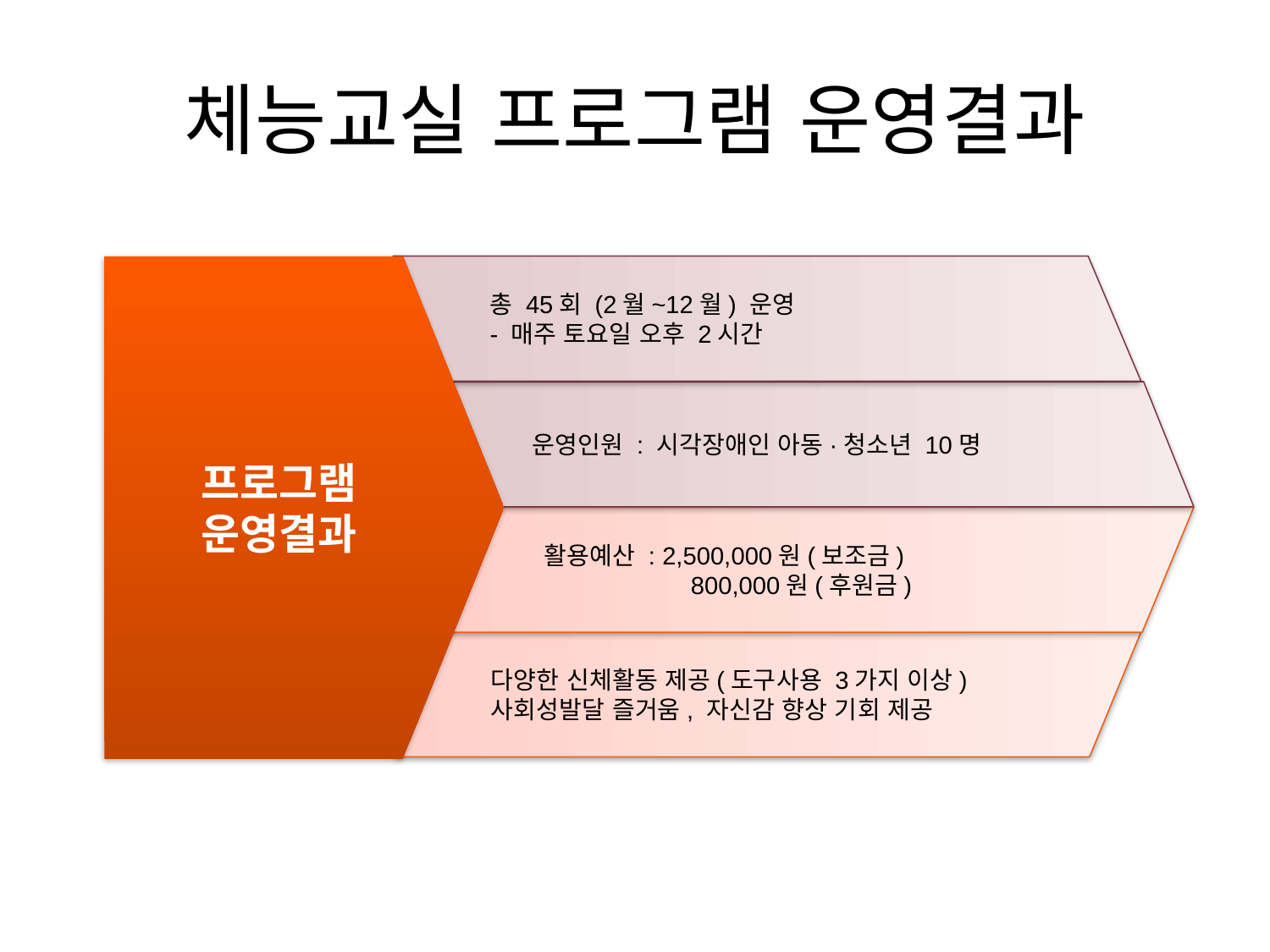

# 체능교실 프로그램 운영결과
프로그램
운영결과
총 45회 (2월~12월) 운영
- 매주 토요일 오후 2시간
운영인원 : 시각장애인 아동·청소년 10명
활용예산 : 2,500,000원(보조금)
                     800,000원(후원금)
다양한 신체활동 제공(도구사용 3가지 이상)
사회성발달 즐거움, 자신감 향상 기회 제공